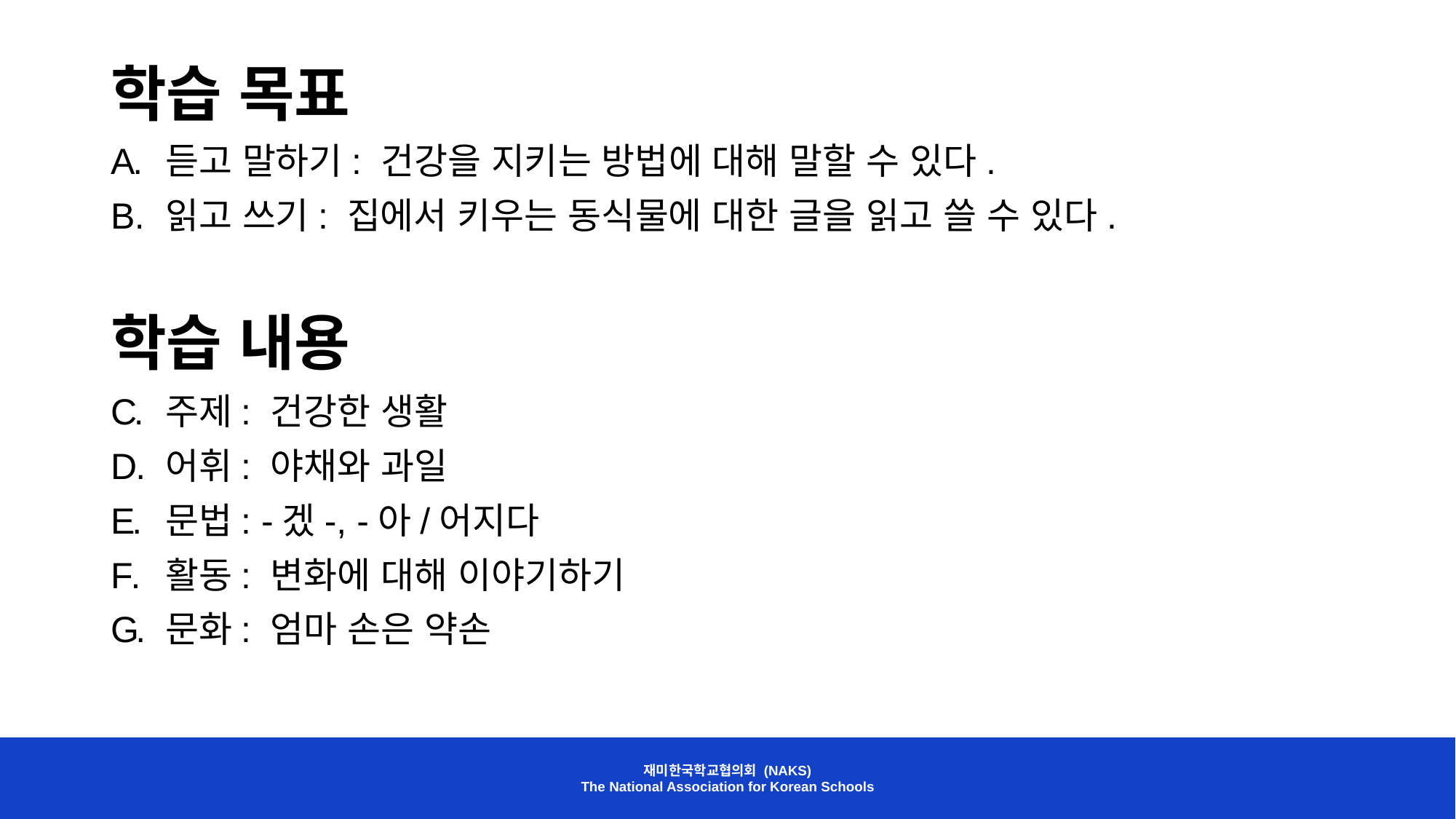

학습 목표
듣고 말하기: 건강을 지키는 방법에 대해 말할 수 있다.
읽고 쓰기: 집에서 키우는 동식물에 대한 글을 읽고 쓸 수 있다.

학습 내용
주제: 건강한 생활
어휘: 야채와 과일
문법: -겠-, -아/어지다
활동: 변화에 대해 이야기하기
문화: 엄마 손은 약손